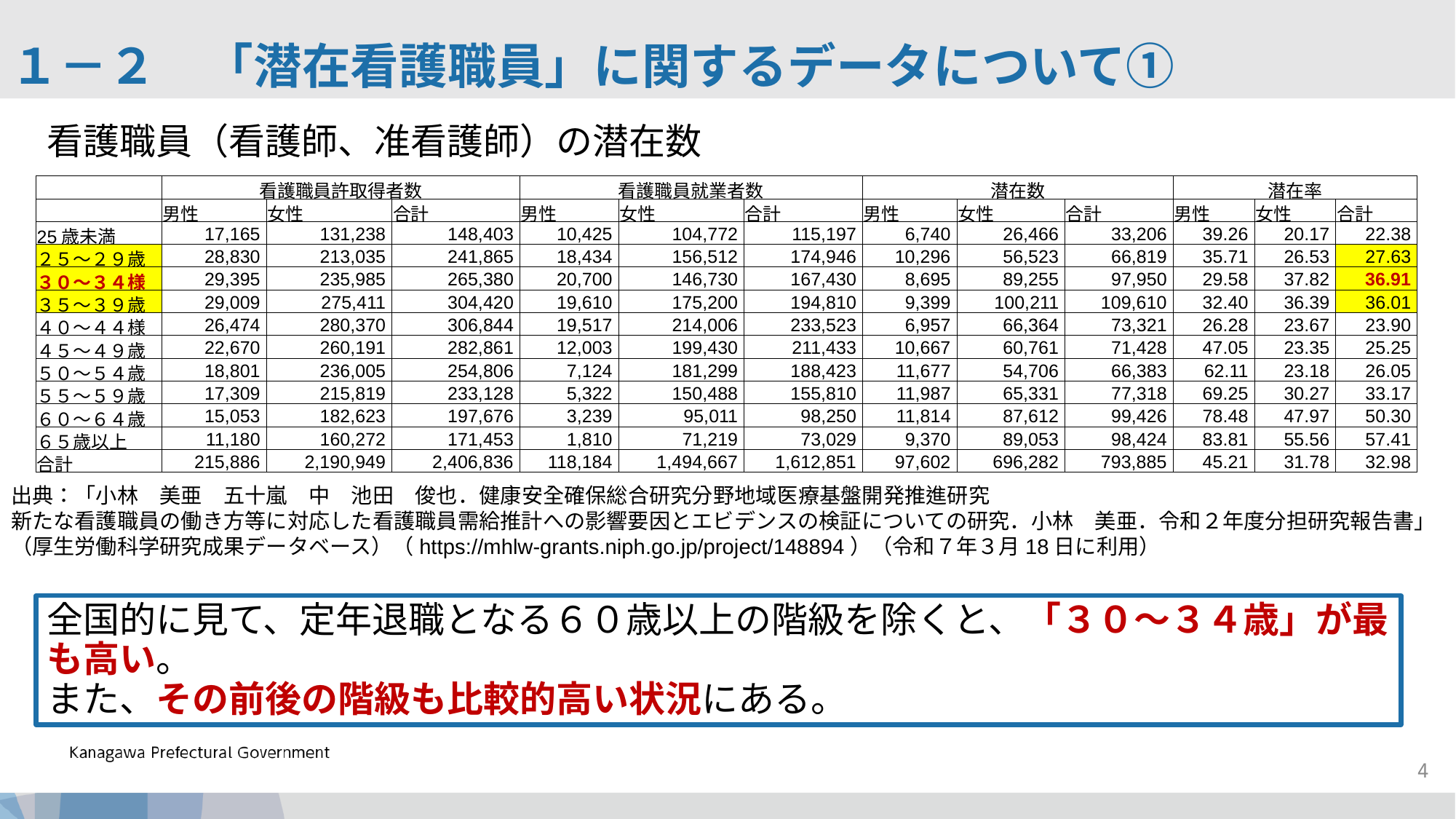

１－２　「潜在看護職員」に関するデータについて①
看護職員（看護師、准看護師）の潜在数
|  | 看護職員許取得者数 |  |  | 看護職員就業者数 |  |  | 潜在数 |  |  | 潜在率 |  |  |
| --- | --- | --- | --- | --- | --- | --- | --- | --- | --- | --- | --- | --- |
|  | 男性 | 女性 | 合計 | 男性 | 女性 | 合計 | 男性 | 女性 | 合計 | 男性 | 女性 | 合計 |
| 25歳未満 | 17,165 | 131,238 | 148,403 | 10,425 | 104,772 | 115,197 | 6,740 | 26,466 | 33,206 | 39.26 | 20.17 | 22.38 |
| ２５～２９歳 | 28,830 | 213,035 | 241,865 | 18,434 | 156,512 | 174,946 | 10,296 | 56,523 | 66,819 | 35.71 | 26.53 | 27.63 |
| ３０～３４様 | 29,395 | 235,985 | 265,380 | 20,700 | 146,730 | 167,430 | 8,695 | 89,255 | 97,950 | 29.58 | 37.82 | 36.91 |
| ３５～３９歳 | 29,009 | 275,411 | 304,420 | 19,610 | 175,200 | 194,810 | 9,399 | 100,211 | 109,610 | 32.40 | 36.39 | 36.01 |
| ４０～４４様 | 26,474 | 280,370 | 306,844 | 19,517 | 214,006 | 233,523 | 6,957 | 66,364 | 73,321 | 26.28 | 23.67 | 23.90 |
| ４５～４９歳 | 22,670 | 260,191 | 282,861 | 12,003 | 199,430 | 211,433 | 10,667 | 60,761 | 71,428 | 47.05 | 23.35 | 25.25 |
| ５０～５４歳 | 18,801 | 236,005 | 254,806 | 7,124 | 181,299 | 188,423 | 11,677 | 54,706 | 66,383 | 62.11 | 23.18 | 26.05 |
| ５５～５９歳 | 17,309 | 215,819 | 233,128 | 5,322 | 150,488 | 155,810 | 11,987 | 65,331 | 77,318 | 69.25 | 30.27 | 33.17 |
| ６０～６４歳 | 15,053 | 182,623 | 197,676 | 3,239 | 95,011 | 98,250 | 11,814 | 87,612 | 99,426 | 78.48 | 47.97 | 50.30 |
| ６５歳以上 | 11,180 | 160,272 | 171,453 | 1,810 | 71,219 | 73,029 | 9,370 | 89,053 | 98,424 | 83.81 | 55.56 | 57.41 |
| 合計 | 215,886 | 2,190,949 | 2,406,836 | 118,184 | 1,494,667 | 1,612,851 | 97,602 | 696,282 | 793,885 | 45.21 | 31.78 | 32.98 |
出典：「小林　美亜　五十嵐　中　池田　俊也．健康安全確保総合研究分野地域医療基盤開発推進研究
新たな看護職員の働き方等に対応した看護職員需給推計への影響要因とエビデンスの検証についての研究．小林　美亜．令和２年度分担研究報告書」
（厚生労働科学研究成果データベース）（https://mhlw-grants.niph.go.jp/project/148894）（令和７年３月18日に利用）
全国的に見て、定年退職となる６０歳以上の階級を除くと、「３０～３４歳」が最も高い。
また、その前後の階級も比較的高い状況にある。
4